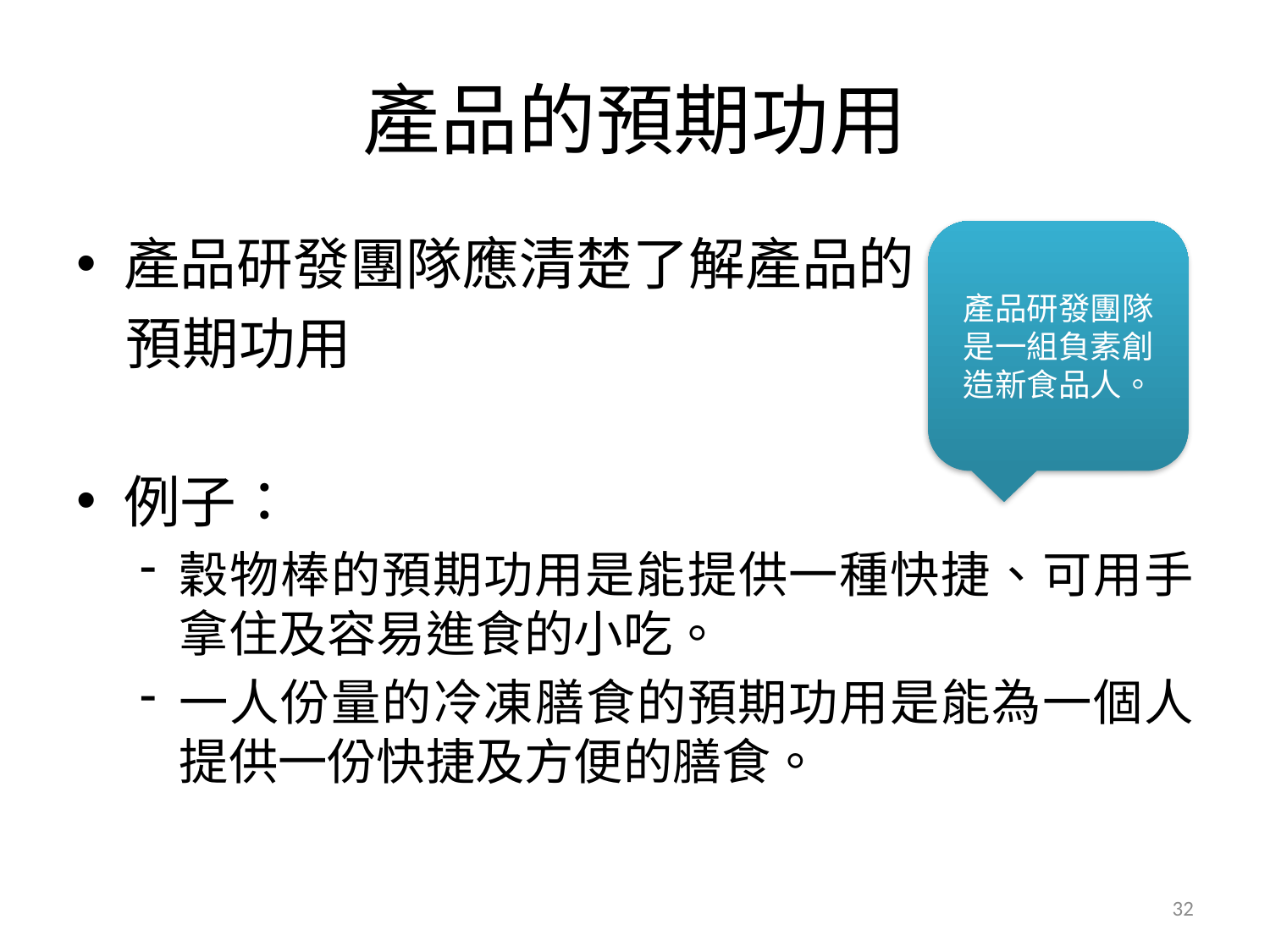

# 產品的預期功用
產品研發團隊是一組負素創造新食品人。
產品研發團隊應清楚了解產品的
預期功用

例子：
穀物棒的預期功用是能提供一種快捷、可用手拿住及容易進食的小吃。
一人份量的冷凍膳食的預期功用是能為一個人提供一份快捷及方便的膳食。
32